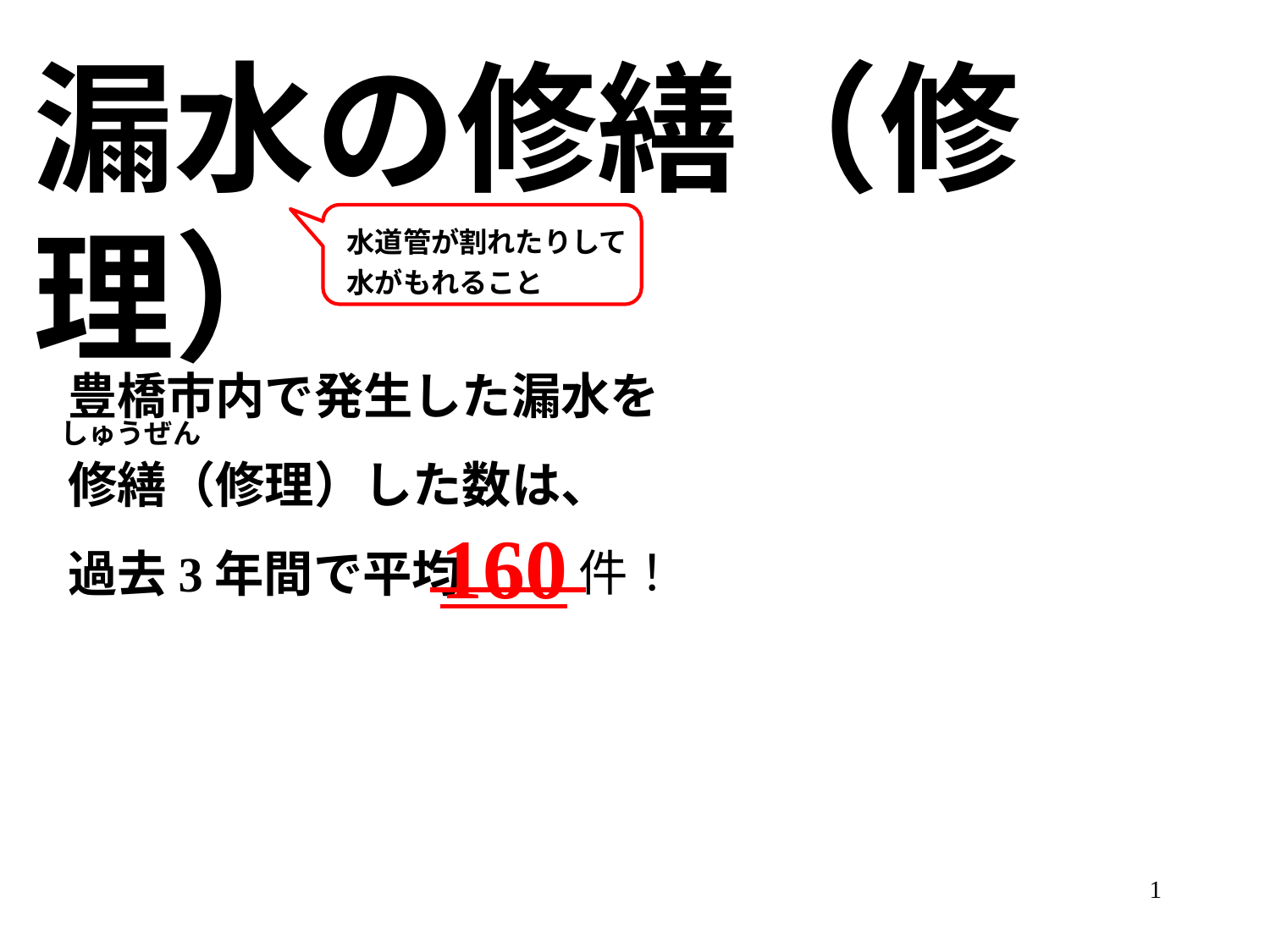

漏水の修繕（修理）

水道管が割れたりして水がもれること
豊橋市内で発生した漏水を
修繕（修理）した数は、
過去3年間で平均
しゅうぜん
160
件！
1